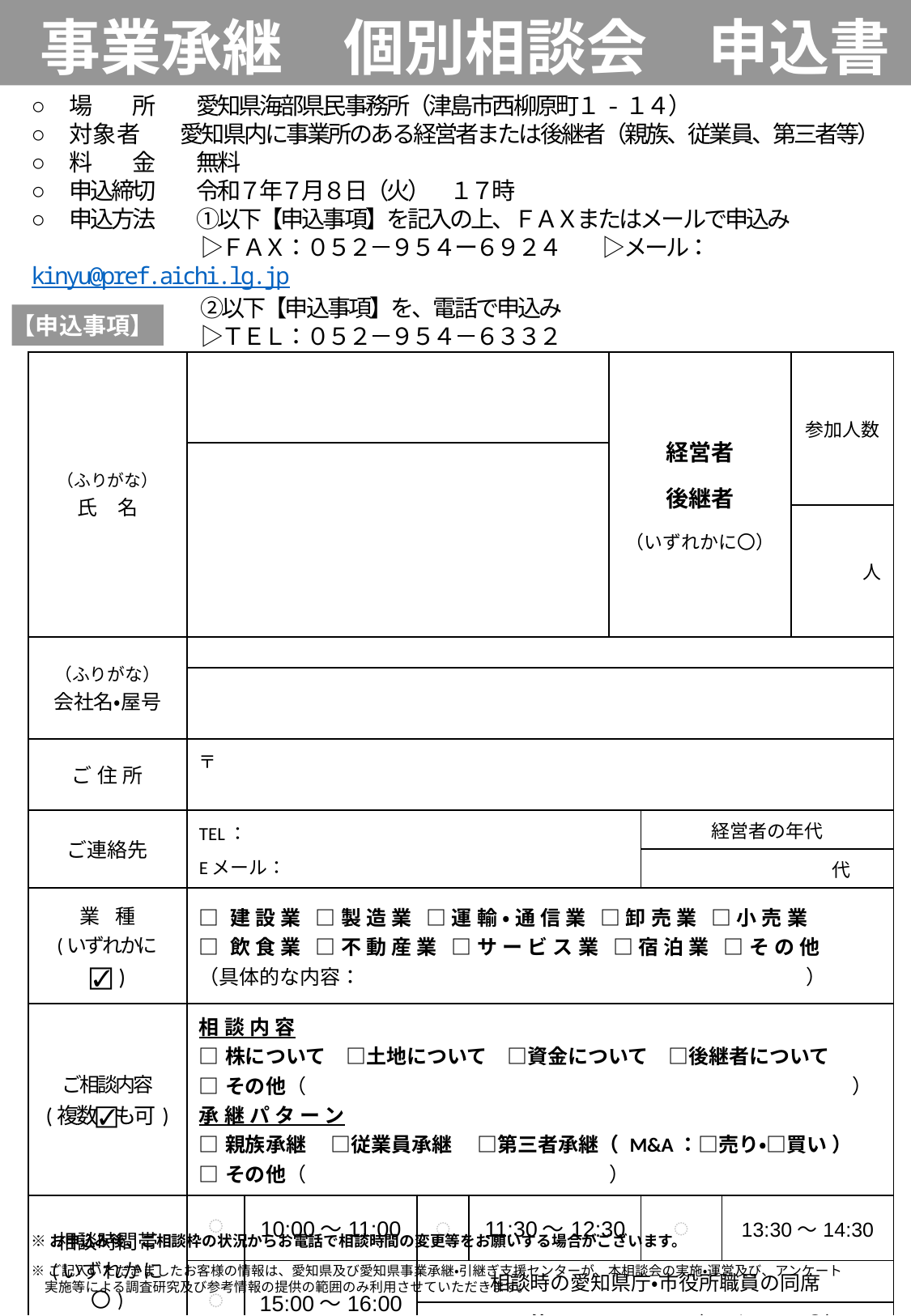

事業承継　個別相談会　申込書
場　　所　　愛知県海部県民事務所（津島市西柳原町１-１４）
対 象 者　　愛知県内に事業所のある経営者または後継者（親族、従業員、第三者等）
料　　金　　無料
申込締切　　令和７年７月８日（火）　１７時
申込方法　　①以下【申込事項】を記入の上、ＦＡＸまたはメールで申込み
　　　　　　　　▷ＦＡＸ：０５２－９５４ー６９２４　　▷メール：kinyu@pref.aichi.lg.jp
　　　　　　　　②以下【申込事項】を、電話で申込み
　　　　　　　　▷ＴＥＬ：０５２－９５４－６３３２

【申込事項】
| （ふりがな） 氏　名 |  |  |  | 年代 | 経営者 後継者 （いずれかに〇） | 経営者 後継者 （いずれかに〇） |  | 参加人数 |
| --- | --- | --- | --- | --- | --- | --- | --- | --- |
|  |  |  |  | 代 |  |  |  |  |
|  |  |  |  |  |  |  |  | 人 |
| （ふりがな） 会社名・屋号 |  |  |  |  |  |  |  |  |
|  |  |  |  |  |  |  |  |  |
| ご住所 | 〒 |  |  |  |  |  |  |  |
| ご連絡先 | TEL： Eメール： |  |  |  |  | 経営者の年代 |  |  |
|  |  |  |  |  |  | 代 |  |  |
| 業　種 (いずれかに☑) | □建設業 □製造業 □運輸・通信業 □卸売業 □小売業 □飲食業 □不動産業 □サービス業 □宿泊業 □その他 （具体的な内容：　　　　　　　　　　　　　　　　　　　　　　） |  |  |  |  |  |  |  |
| ご相談内容 (複数☑も可) | 相談内容 □株について　□土地について　□資金について　□後継者について □その他（　　　　　　　　　　　　　　　　　　　　　　　　　　　） 承継パターン □親族承継　 □従業員承継　 □第三者承継（ M&A：□売り・□買い ） □その他（　　　　　　　　　　　　　　　） |  |  |  |  |  |  |  |
| 相談時間帯 (いずれかに〇) | ◌ | 10:00～11:00 | ◌ | 11:30～12:30 |  | ◌ | 13:30～14:30 |  |
|  | ◌ | 15:00～16:00 | 相談時の愛知県庁・市役所職員の同席 |  |  |  |  |  |
|  |  |  | 可 能　・　不 可　　（いずれかに〇） |  |  |  |  |  |
| この相談会を 知ったきっかけ | □支援機関からの紹介（誰から　 　 　　　　　）　 □愛知県ＨＰ　□その他（　　　　　　　　　　　　　） |  |  |  |  |  |  |  |
※お申込み後、ご相談枠の状況からお電話で相談時間の変更等をお願いする場合がございます。
※ご記入いただきましたお客様の情報は、愛知県及び愛知県事業承継・引継ぎ支援センターが、本相談会の実施・運営及び、アンケート
　実施等による調査研究及び参考情報の提供の範囲のみ利用させていただきます。